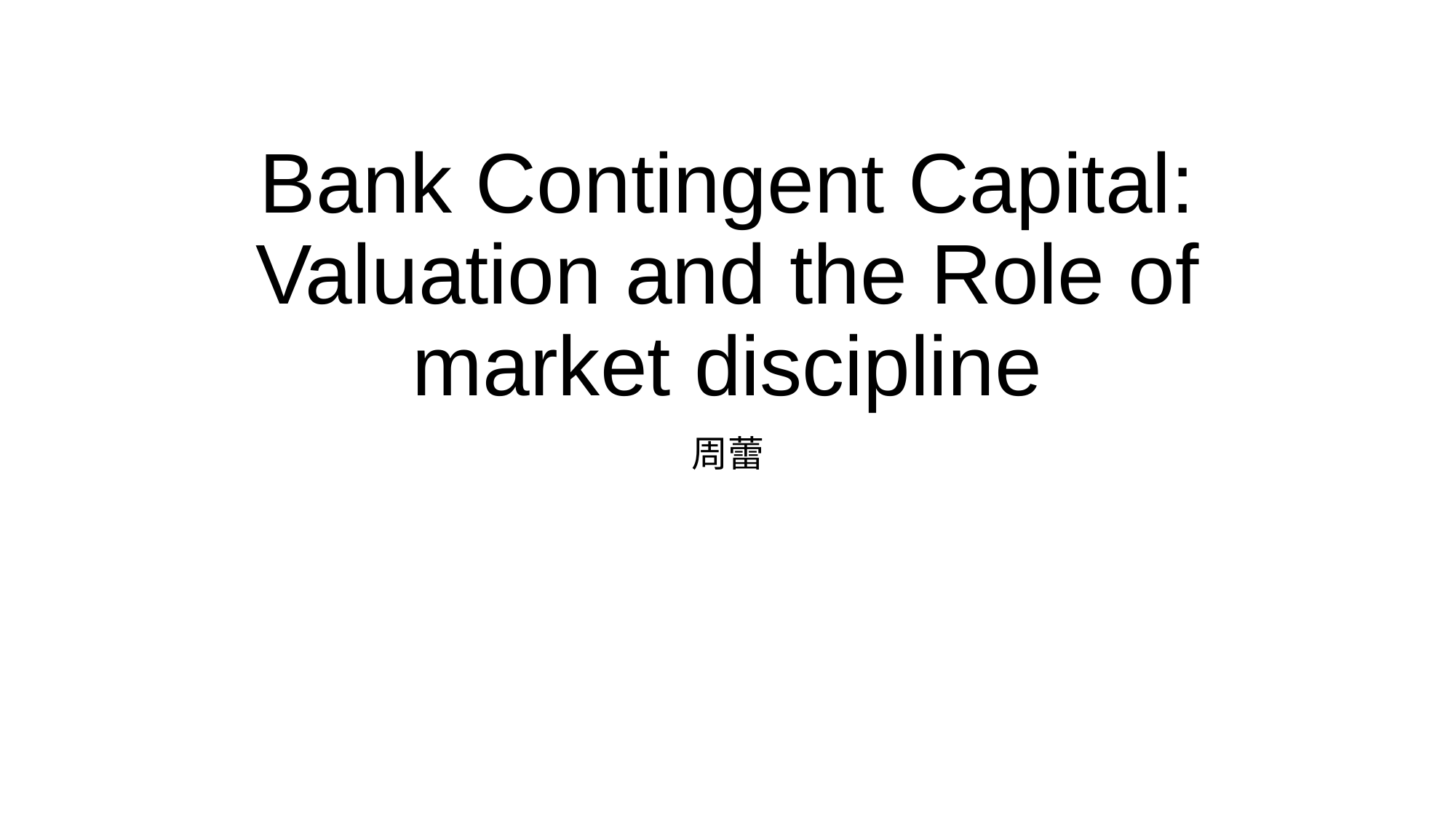

# Bank Contingent Capital: Valuation and the Role of market discipline
周蕾